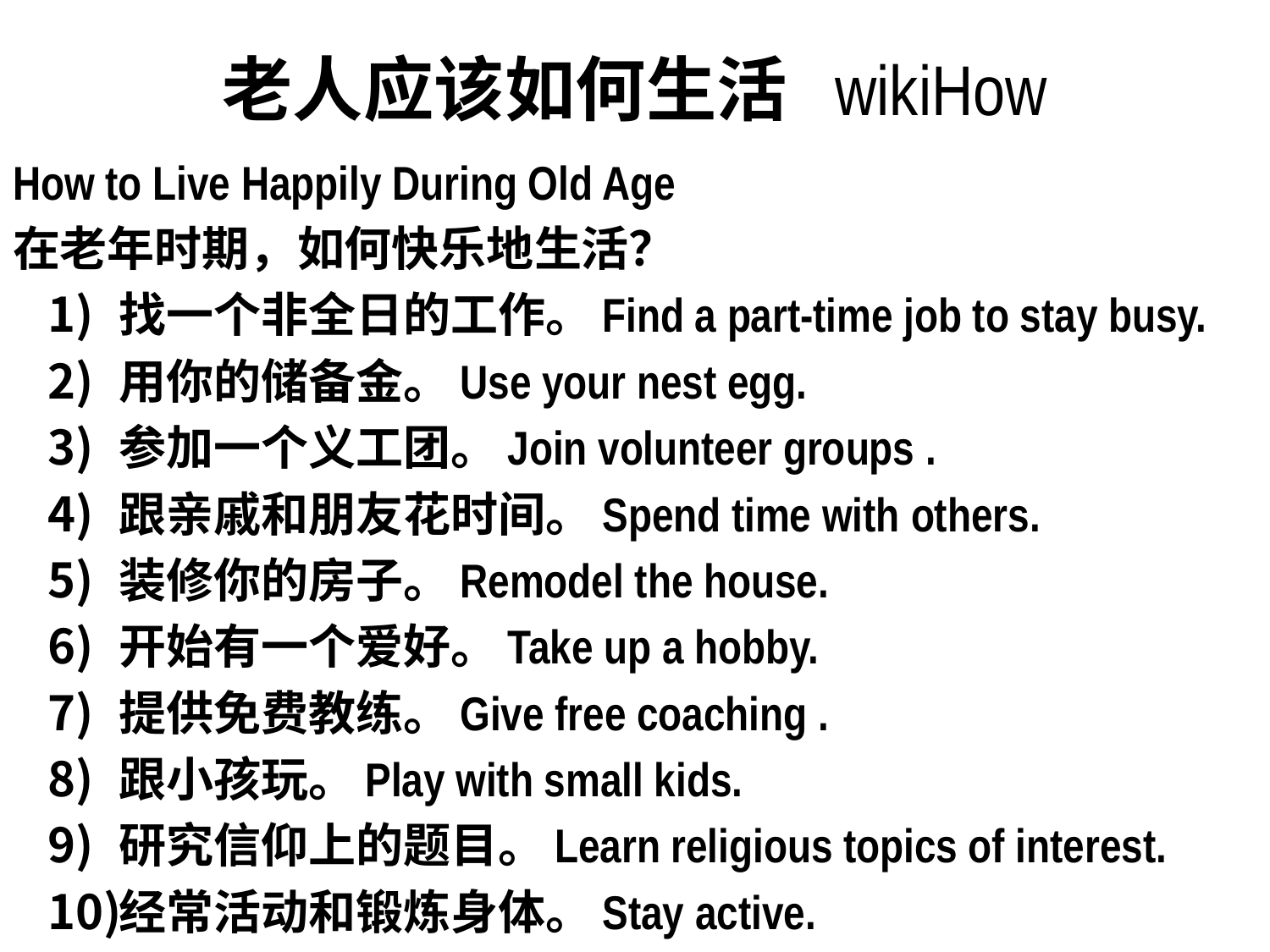

# 老人应该如何生活  wikiHow
How to Live Happily During Old Age
在老年时期，如何快乐地生活？
找一个非全日的工作。Find a part-time job to stay busy.
用你的储备金。Use your nest egg.
参加一个义工团。Join volunteer groups .
跟亲戚和朋友花时间。Spend time with others.
装修你的房子。Remodel the house.
开始有一个爱好。Take up a hobby.
提供免费教练。Give free coaching .
跟小孩玩。Play with small kids.
研究信仰上的题目。Learn religious topics of interest.
经常活动和锻炼身体。Stay active.